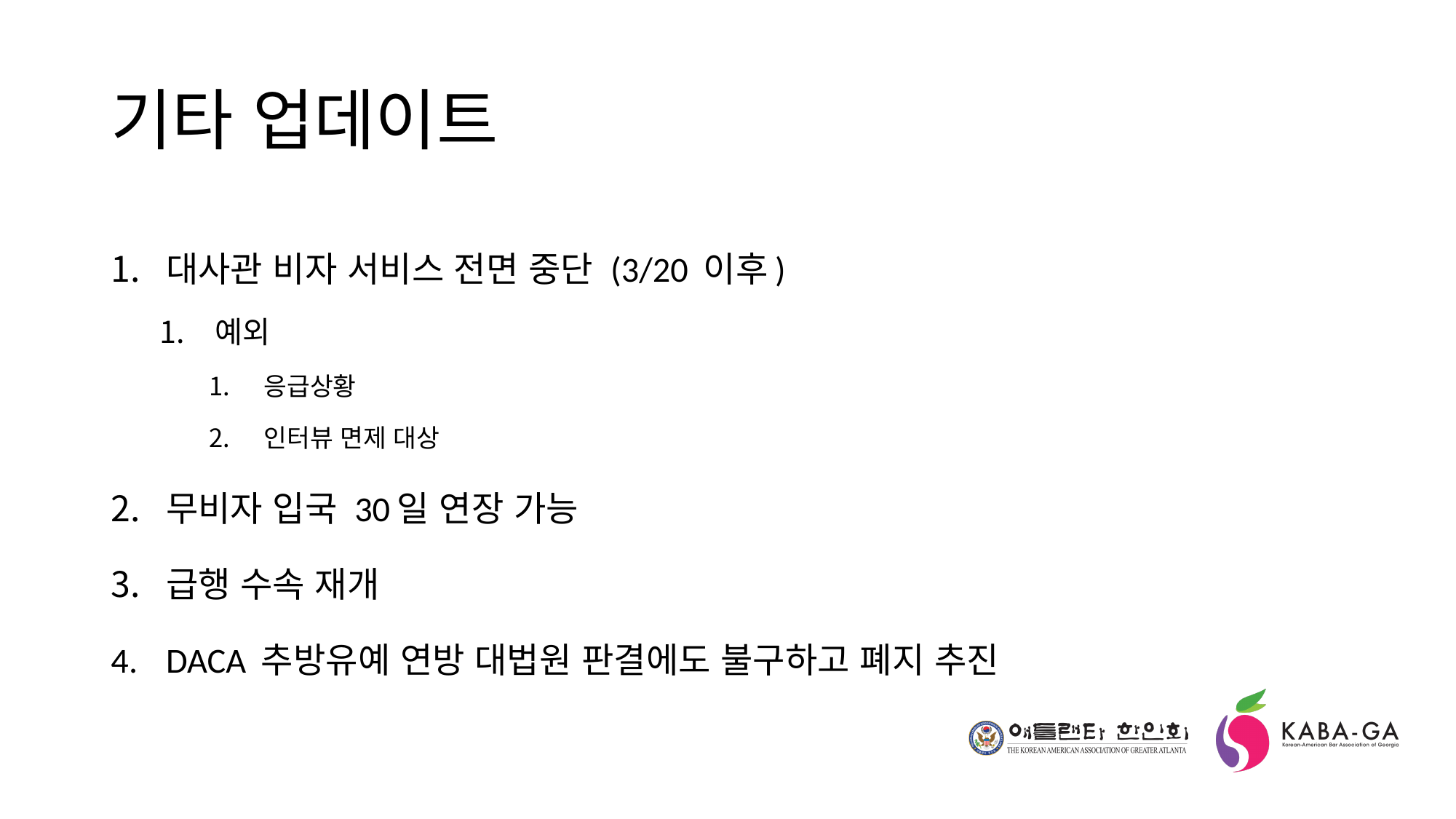

# 기타 업데이트

대사관 비자 서비스 전면 중단 (3/20 이후)
예외
응급상황
인터뷰 면제 대상
무비자 입국 30일 연장 가능
급행 수속 재개
DACA 추방유예 연방 대법원 판결에도 불구하고 폐지 추진